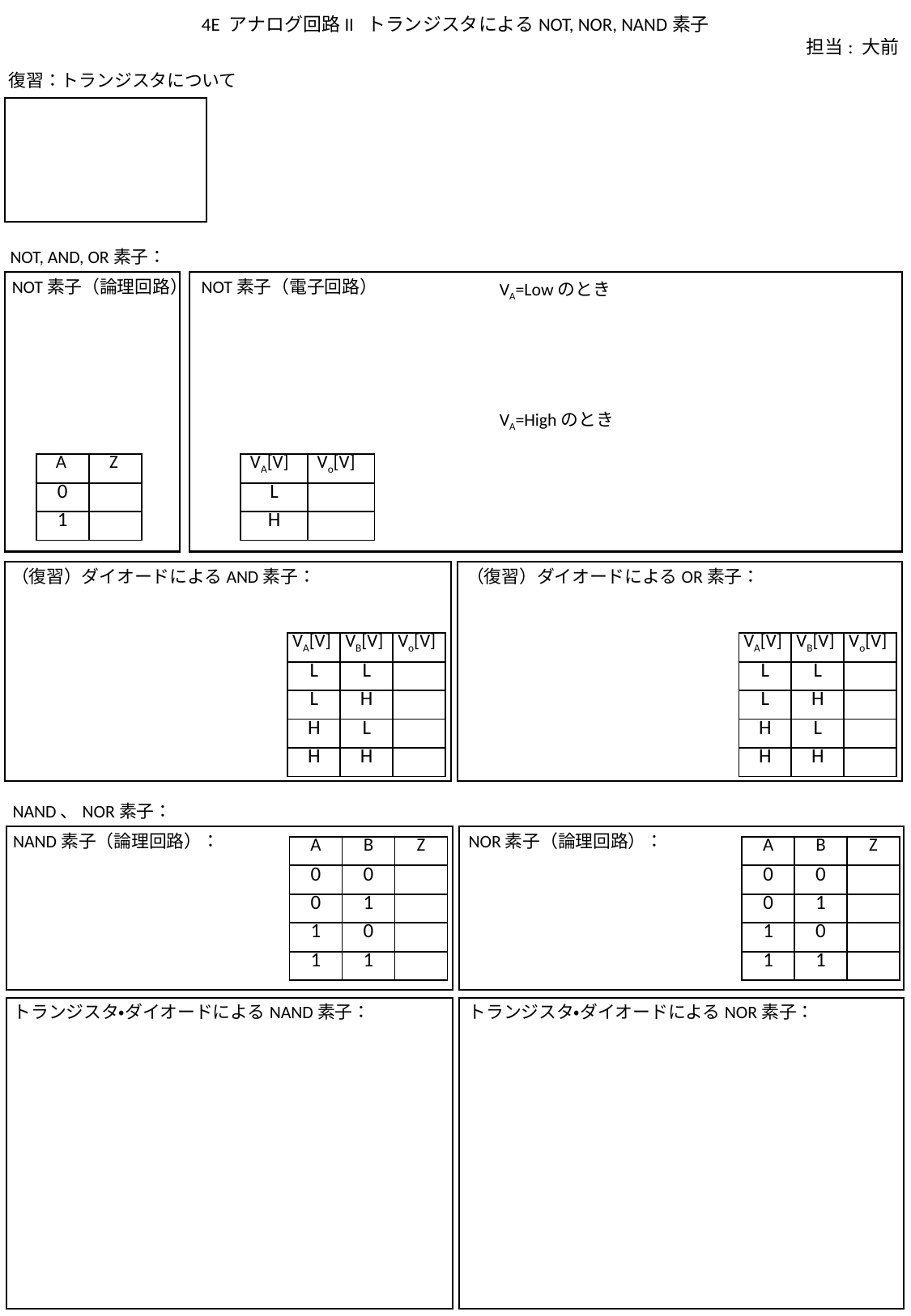

4E アナログ回路II  トランジスタによるNOT, NOR, NAND素子
担当: 大前
復習：トランジスタについて

NOT, AND, OR素子：
NOT素子（論理回路）
NOT素子（電子回路）

VA=Lowのとき

VA=Highのとき

| A | Z |
| --- | --- |
| 0 |  |
| 1 |  |
| VA[V] | Vo[V] |
| --- | --- |
| L |  |
| H |  |
（復習）ダイオードによるAND素子：
（復習）ダイオードによるOR素子：

| VA[V] | VB[V] | Vo[V] |
| --- | --- | --- |
| L | L |  |
| L | H |  |
| H | L |  |
| H | H |  |
| VA[V] | VB[V] | Vo[V] |
| --- | --- | --- |
| L | L |  |
| L | H |  |
| H | L |  |
| H | H |  |
NAND、NOR素子：
NAND素子（論理回路）：
NOR素子（論理回路）：

| A | B | Z |
| --- | --- | --- |
| 0 | 0 |  |
| 0 | 1 |  |
| 1 | 0 |  |
| 1 | 1 |  |
| A | B | Z |
| --- | --- | --- |
| 0 | 0 |  |
| 0 | 1 |  |
| 1 | 0 |  |
| 1 | 1 |  |
トランジスタ・ダイオードによるNAND素子：
トランジスタ・ダイオードによるNOR素子：